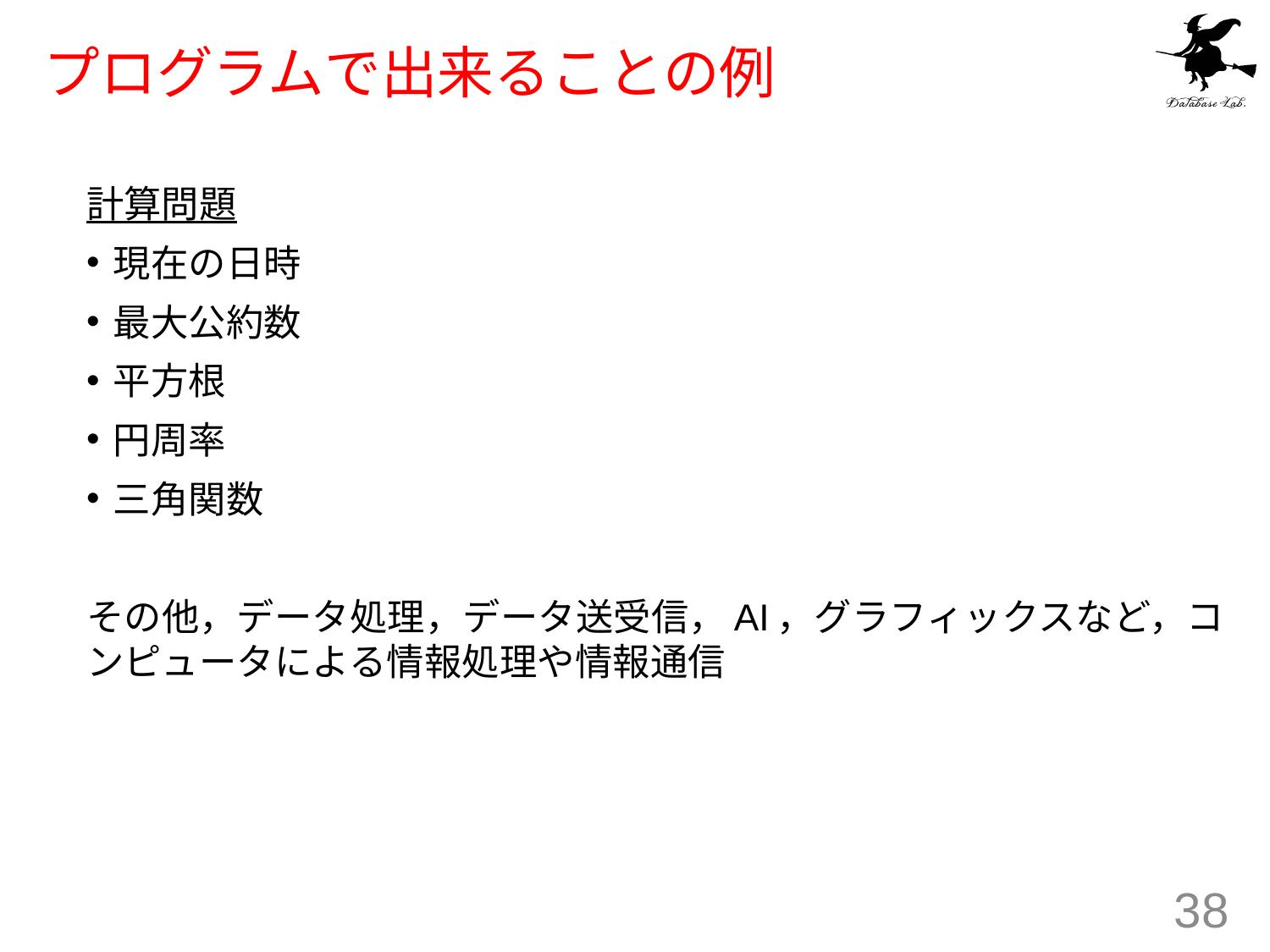

# プログラムで出来ることの例
計算問題
現在の日時
最大公約数
平方根
円周率
三角関数

その他，データ処理，データ送受信，AI，グラフィックスなど，コンピュータによる情報処理や情報通信

38